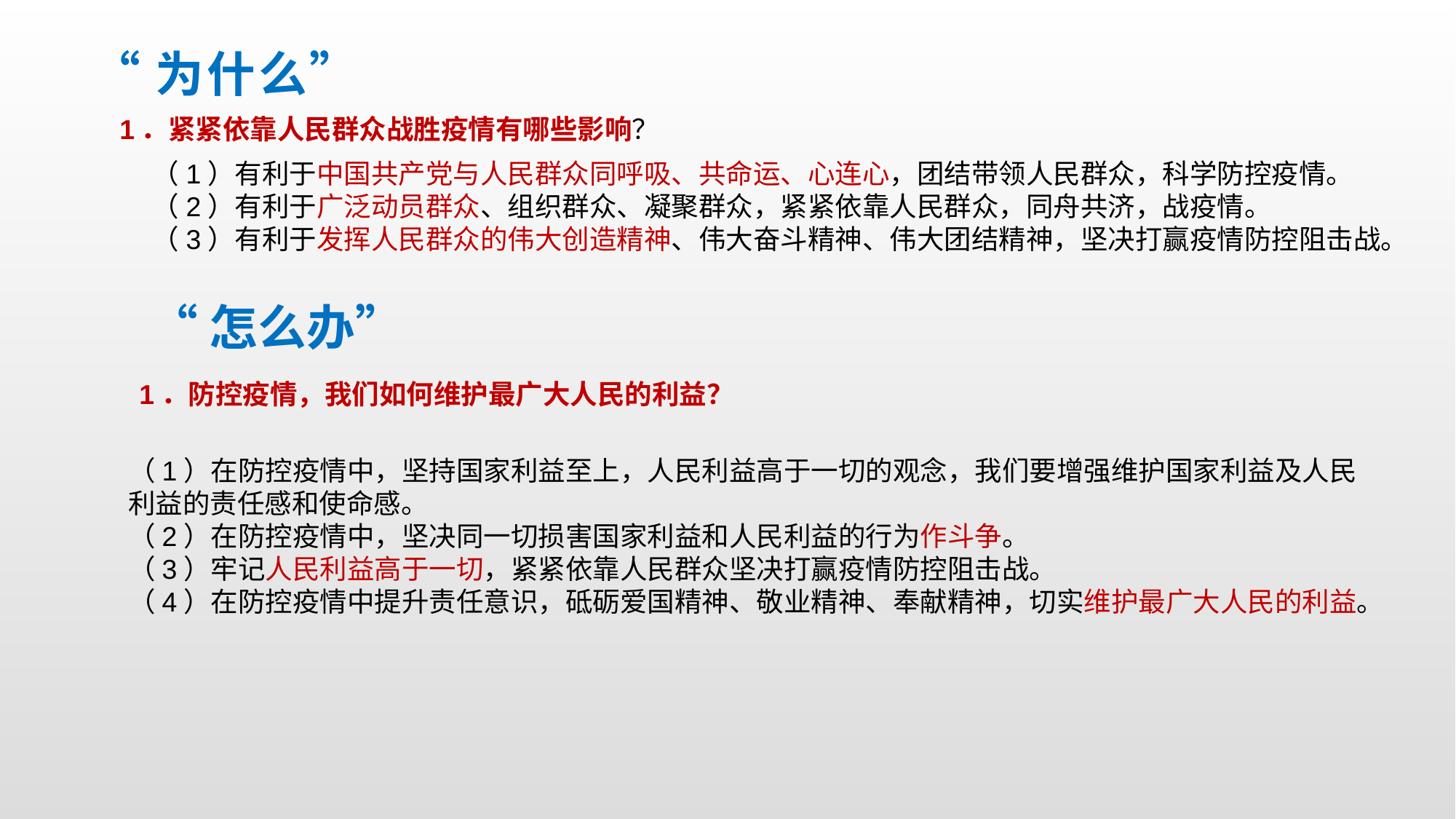

# “为什么”
1．紧紧依靠人民群众战胜疫情有哪些影响？
（1）有利于中国共产党与人民群众同呼吸、共命运、心连心，团结带领人民群众，科学防控疫情。
（2）有利于广泛动员群众、组织群众、凝聚群众，紧紧依靠人民群众，同舟共济，战疫情。
（3）有利于发挥人民群众的伟大创造精神、伟大奋斗精神、伟大团结精神，坚决打赢疫情防控阻击战。
“怎么办”
1．防控疫情，我们如何维护最广大人民的利益？
（1）在防控疫情中，坚持国家利益至上，人民利益高于一切的观念，我们要增强维护国家利益及人民利益的责任感和使命感。
（2）在防控疫情中，坚决同一切损害国家利益和人民利益的行为作斗争。
（3）牢记人民利益高于一切，紧紧依靠人民群众坚决打赢疫情防控阻击战。
（4）在防控疫情中提升责任意识，砥砺爱国精神、敬业精神、奉献精神，切实维护最广大人民的利益。